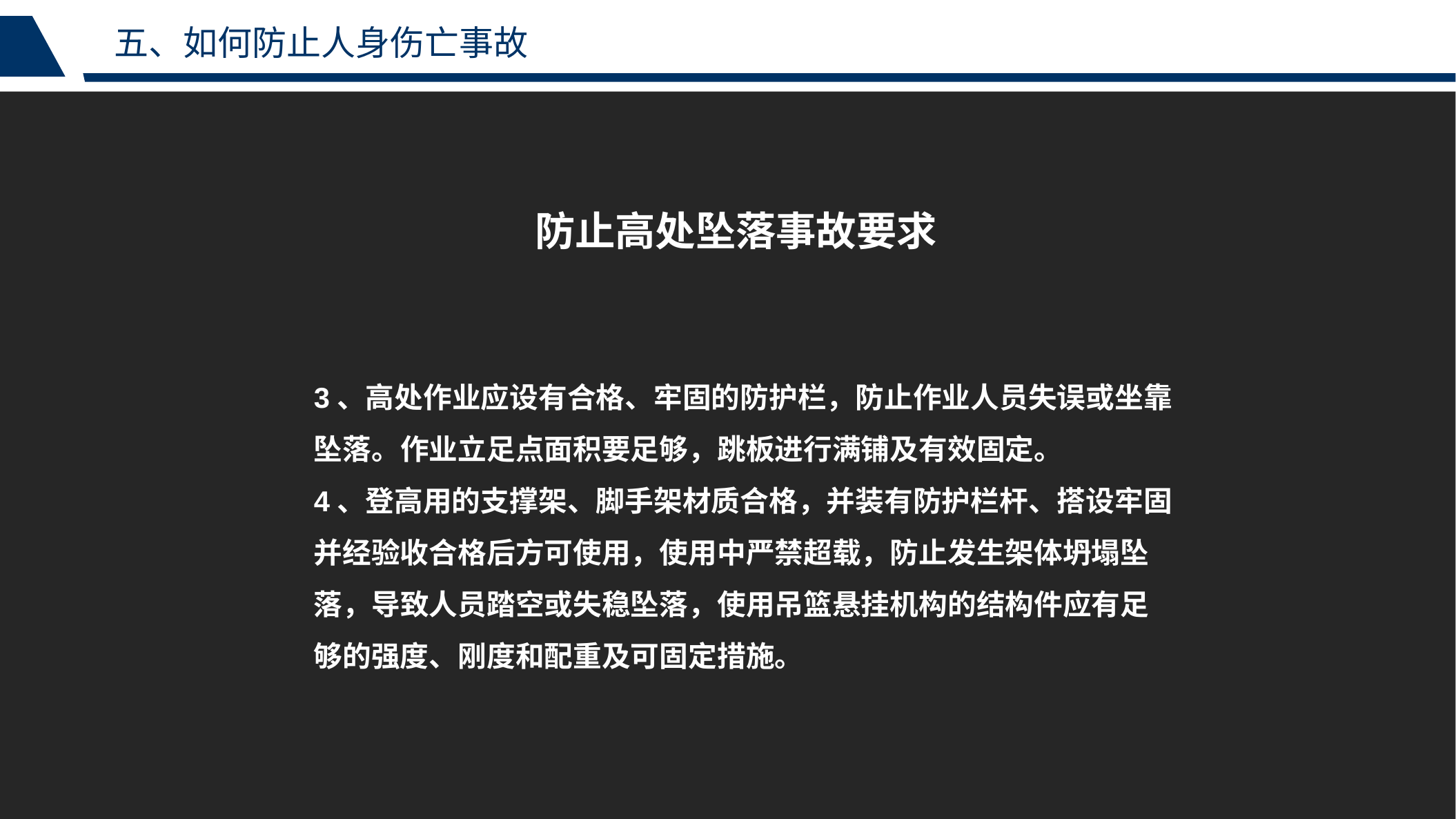

五、如何防止人身伤亡事故

防止高处坠落事故要求
3、高处作业应设有合格、牢固的防护栏，防止作业人员失误或坐靠坠落。作业立足点面积要足够，跳板进行满铺及有效固定。
4、登高用的支撑架、脚手架材质合格，并装有防护栏杆、搭设牢固并经验收合格后方可使用，使用中严禁超载，防止发生架体坍塌坠落，导致人员踏空或失稳坠落，使用吊篮悬挂机构的结构件应有足够的强度、刚度和配重及可固定措施。